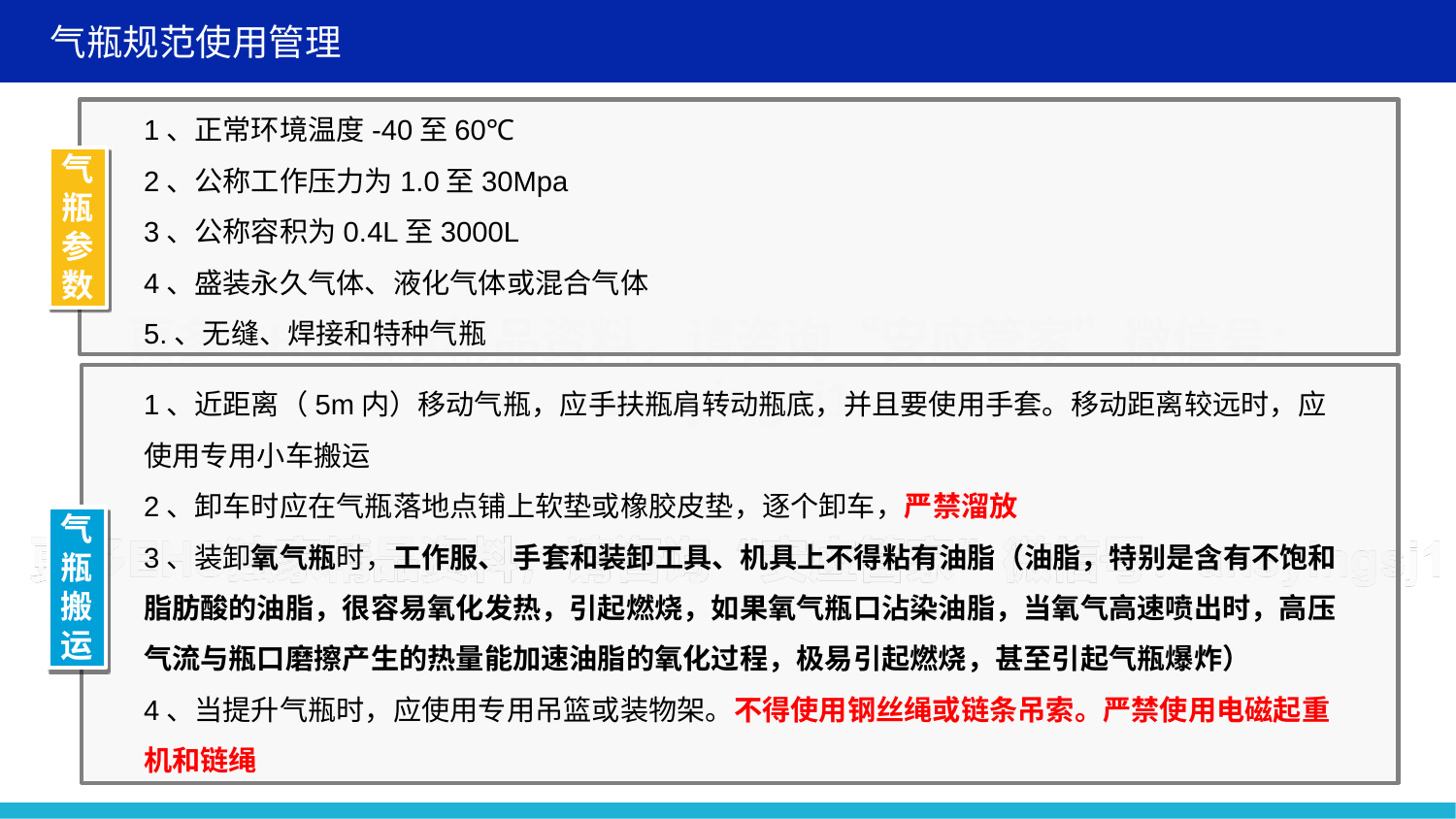

气瓶规范使用管理
1、正常环境温度-40至60℃
2、公称工作压力为1.0至30Mpa
3、公称容积为0.4L至3000L
4、盛装永久气体、液化气体或混合气体
5.、无缝、焊接和特种气瓶

气瓶参数

1、近距离（5m内）移动气瓶，应手扶瓶肩转动瓶底，并且要使用手套。移动距离较远时，应使用专用小车搬运
2、卸车时应在气瓶落地点铺上软垫或橡胶皮垫，逐个卸车，严禁溜放
3、装卸氧气瓶时，工作服、 手套和装卸工具、机具上不得粘有油脂（油脂，特别是含有不饱和脂肪酸的油脂，很容易氧化发热，引起燃烧，如果氧气瓶口沾染油脂，当氧气高速喷出时，高压气流与瓶口磨擦产生的热量能加速油脂的氧化过程，极易引起燃烧，甚至引起气瓶爆炸）
4、当提升气瓶时，应使用专用吊篮或装物架。不得使用钢丝绳或链条吊索。严禁使用电磁起重机和链绳

气瓶搬运